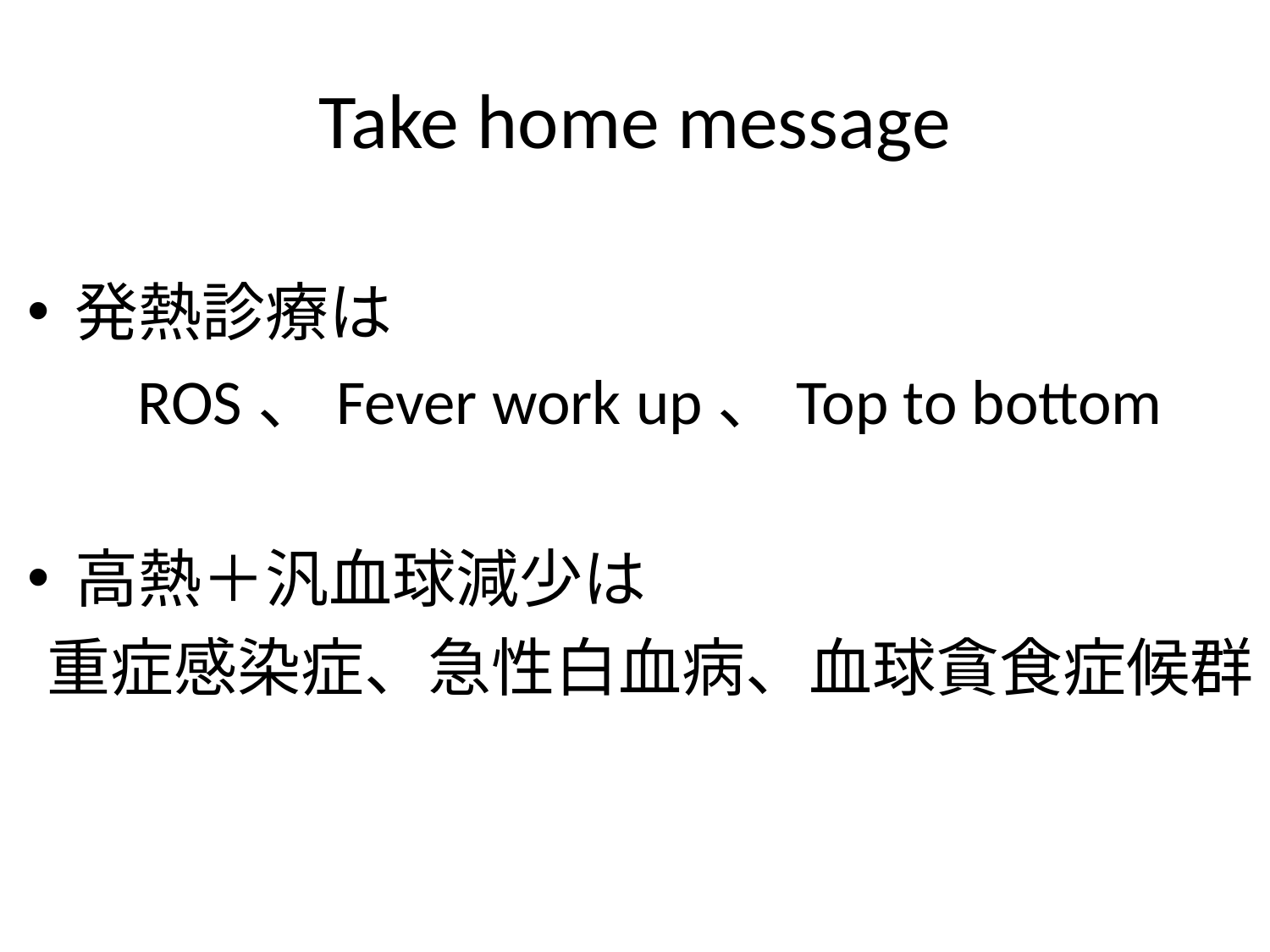

# Take home message
発熱診療は
ROS、Fever work up、Top to bottom

高熱＋汎血球減少は
重症感染症、急性白血病、血球貪食症候群